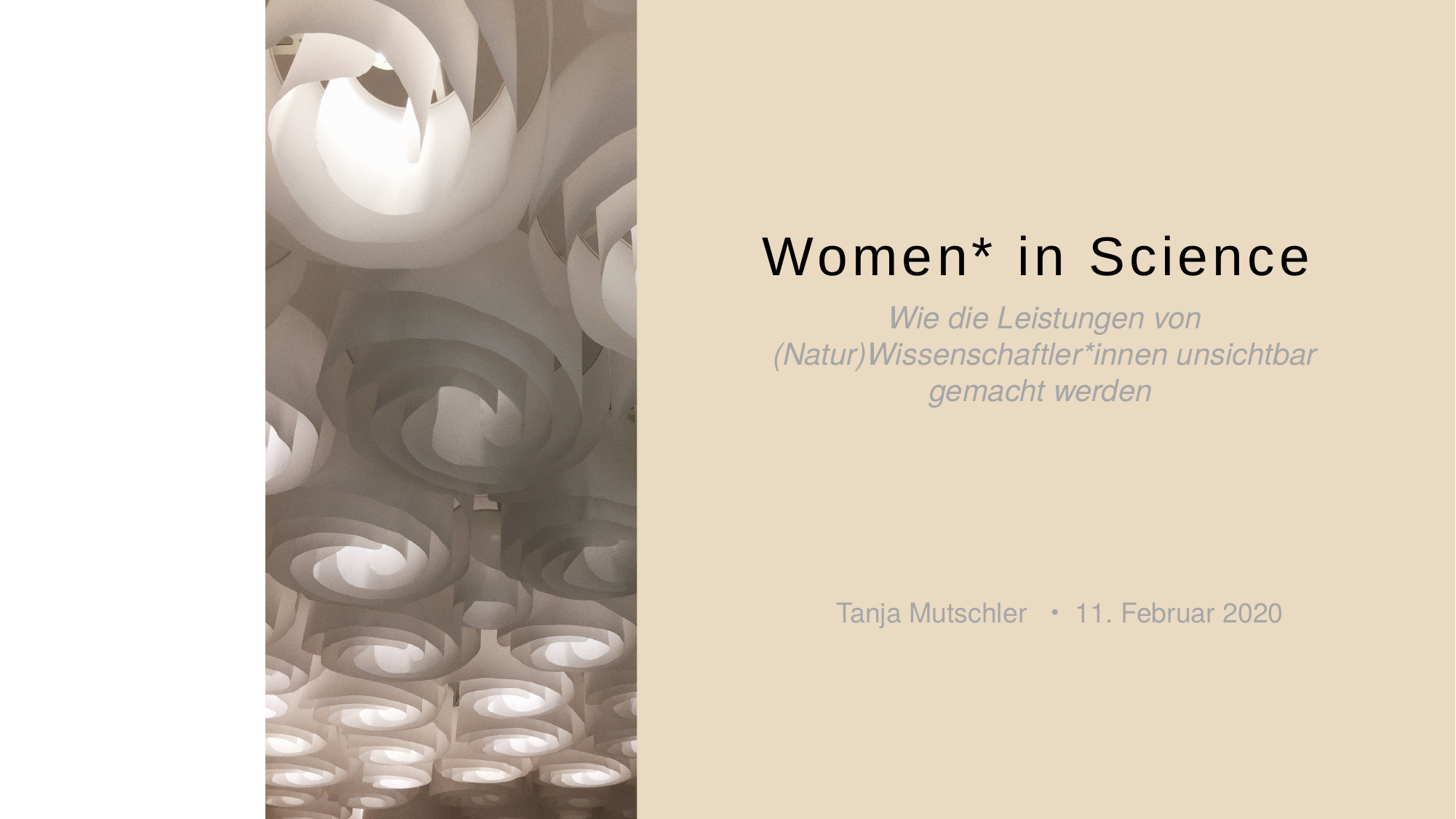

Women* in Science
Wie die Leistungen von (Natur)Wissenschaftler*innen unsichtbar gemacht werden

Tanja Mutschler ・11. Februar 2020